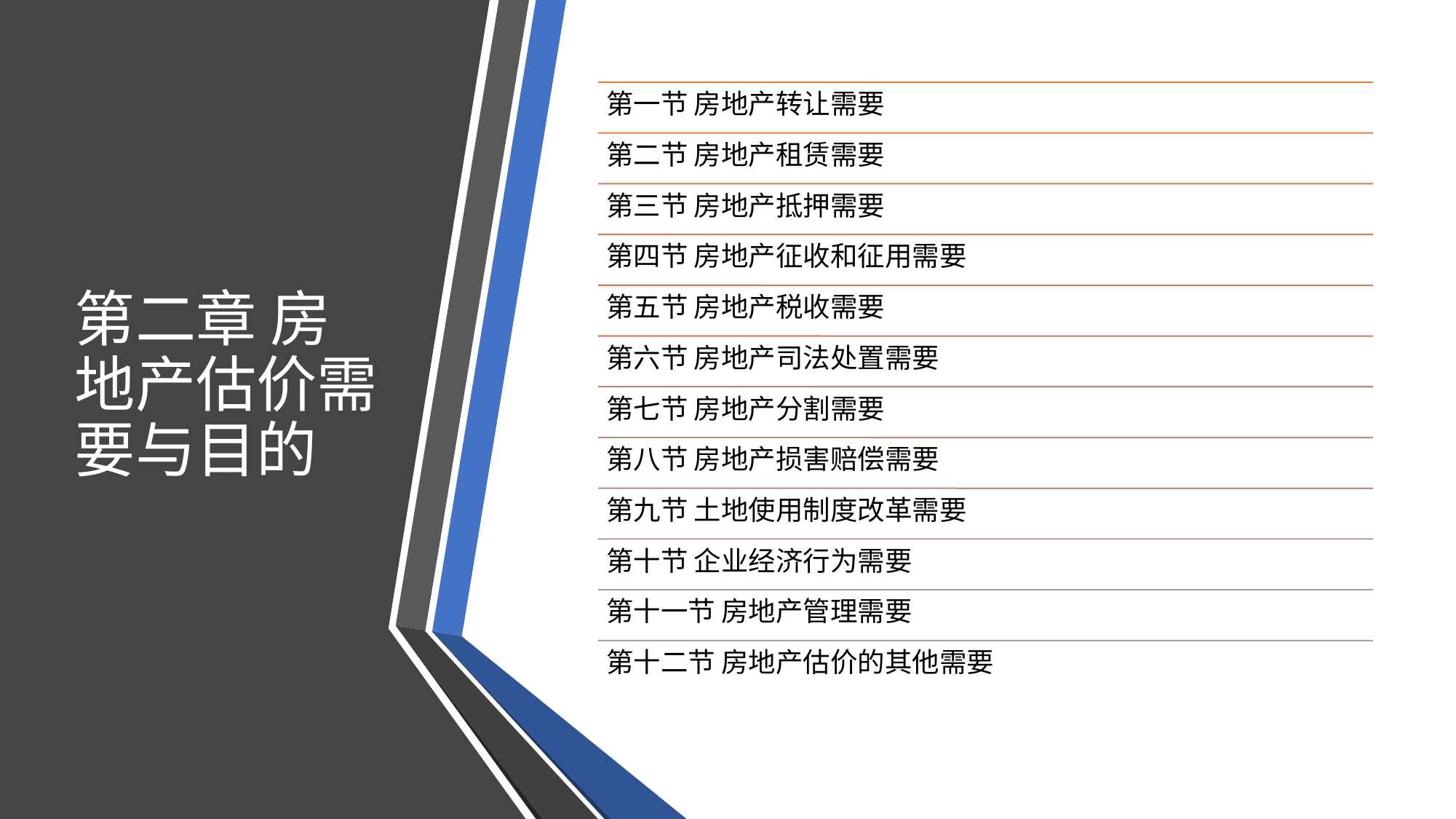

# 第二章 房地产估价需要与目的
第一节 房地产转让需要
第二节 房地产租赁需要
第三节 房地产抵押需要
第四节 房地产征收和征用需要
第五节 房地产税收需要
第六节 房地产司法处置需要
第七节 房地产分割需要
第八节 房地产损害赔偿需要
第九节 土地使用制度改革需要
第十节 企业经济行为需要
第十一节 房地产管理需要
第十二节 房地产估价的其他需要